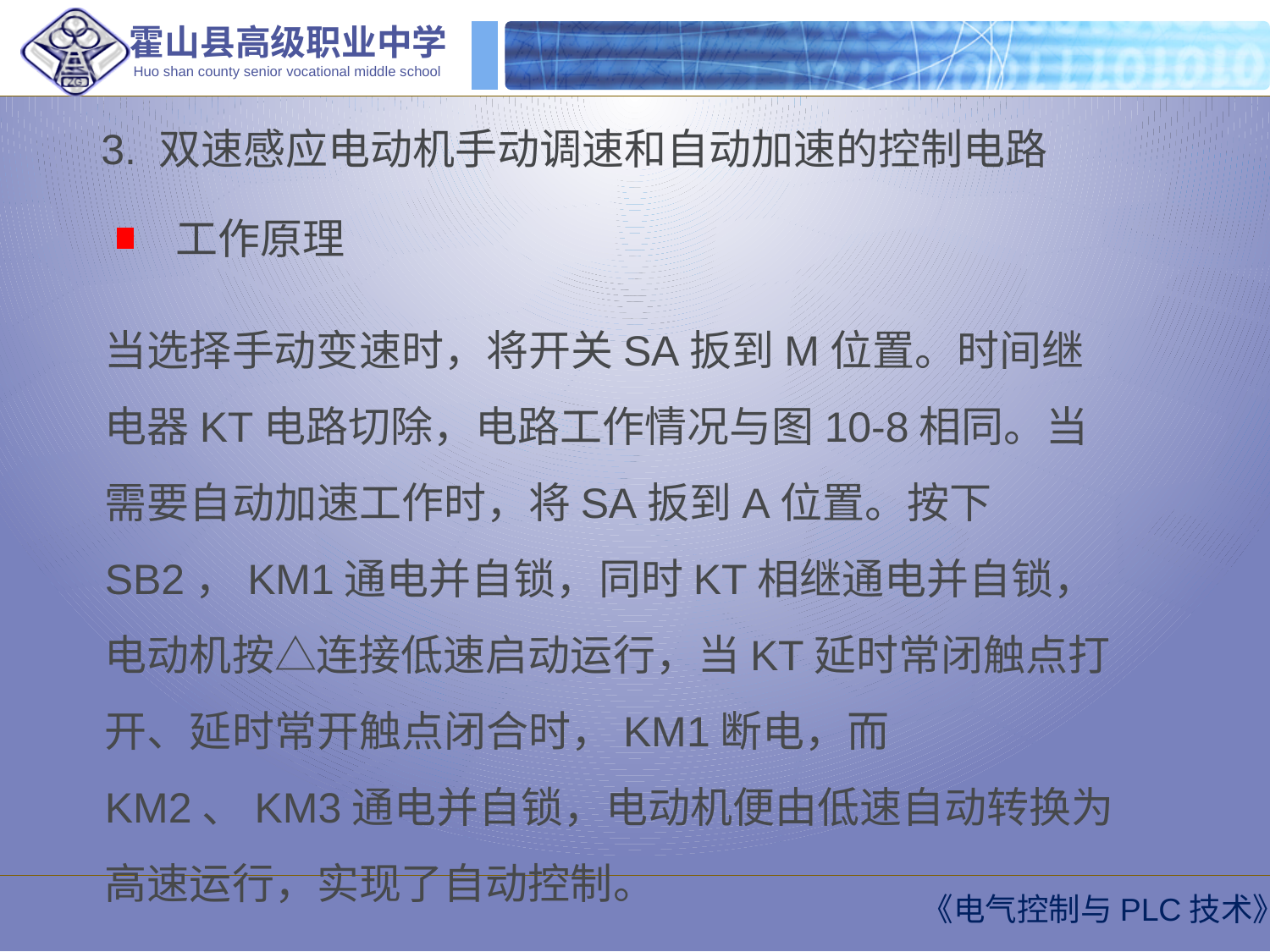

3. 双速感应电动机手动调速和自动加速的控制电路
工作原理

当选择手动变速时，将开关SA扳到M位置。时间继电器KT电路切除，电路工作情况与图10-8相同。当需要自动加速工作时，将SA扳到A位置。按下SB2，KM1通电并自锁，同时KT相继通电并自锁，电动机按△连接低速启动运行，当KT延时常闭触点打开、延时常开触点闭合时，KM1断电，而KM2、KM3通电并自锁，电动机便由低速自动转换为高速运行，实现了自动控制。